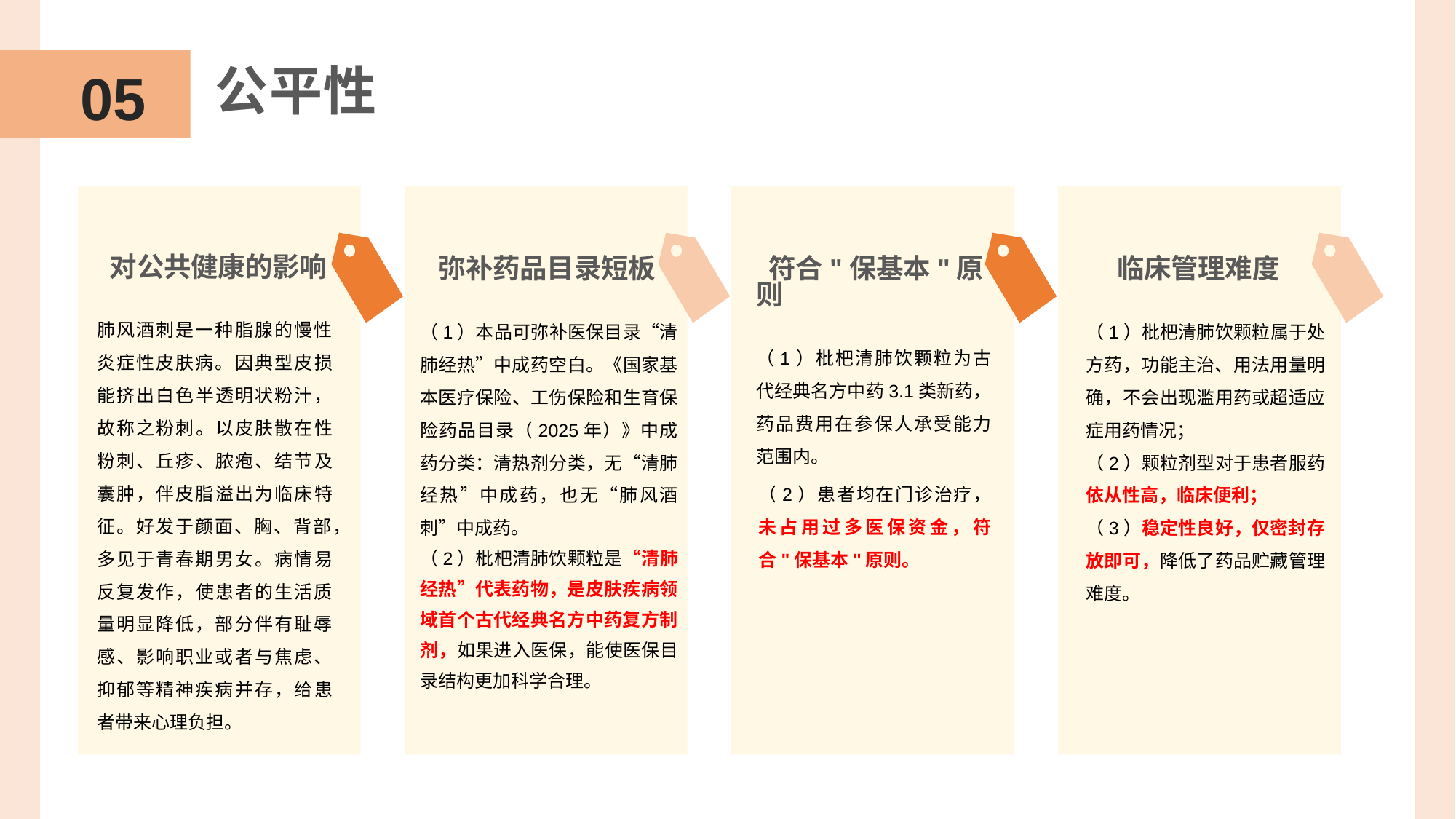

05

公平性

 对公共健康的影响

肺风酒刺是一种脂腺的慢性炎症性皮肤病。因典型皮损能挤出白色半透明状粉汁，故称之粉刺。以皮肤散在性粉刺、丘疹、脓疱、结节及囊肿，伴皮脂溢出为临床特征。好发于颜面、胸、背部，多见于青春期男女。病情易反复发作，使患者的生活质量明显降低，部分伴有耻辱感、影响职业或者与焦虑、抑郁等精神疾病并存，给患者带来心理负担。

  弥补药品目录短板

（1）本品可弥补医保目录“清肺经热”中成药空白。《国家基本医疗保险、工伤保险和生育保险药品目录（2025年）》中成药分类：清热剂分类，无“清肺经热”中成药，也无“肺风酒刺”中成药。
（2）枇杷清肺饮颗粒是“清肺经热”代表药物，是皮肤疾病领域首个古代经典名方中药复方制剂，如果进入医保，能使医保目录结构更加科学合理。
    临床管理难度

（1）枇杷清肺饮颗粒属于处方药，功能主治、用法用量明确，不会出现滥用药或超适应症用药情况；
（2）颗粒剂型对于患者服药依从性高，临床便利；
（3）稳定性良好，仅密封存放即可，降低了药品贮藏管理难度。
 符合"保基本"原则

（1）枇杷清肺饮颗粒为古代经典名方中药3.1类新药，药品费用在参保人承受能力范围内。
（2）患者均在门诊治疗，未占用过多医保资金，符合"保基本"原则。